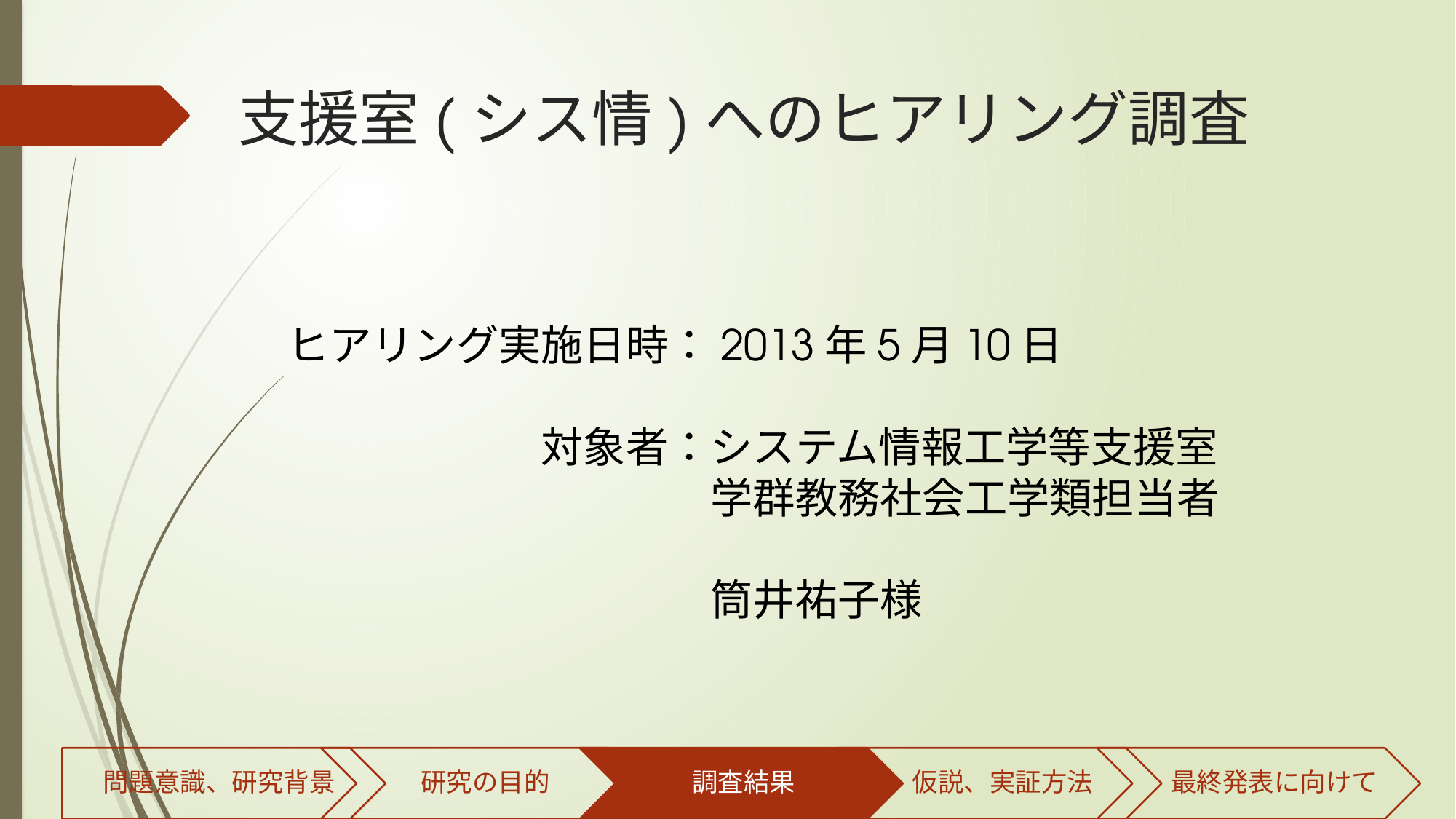

# 支援室(シス情)へのヒアリング調査

ヒアリング実施日時：2013年5月10日

　　　　　　対象者：システム情報工学等支援室
　　　　　　　　　　学群教務社会工学類担当者
　　　　　　　　　　筒井祐子様
問題意識、研究背景
研究の目的
調査結果
仮説、実証方法
　最終発表に向けて